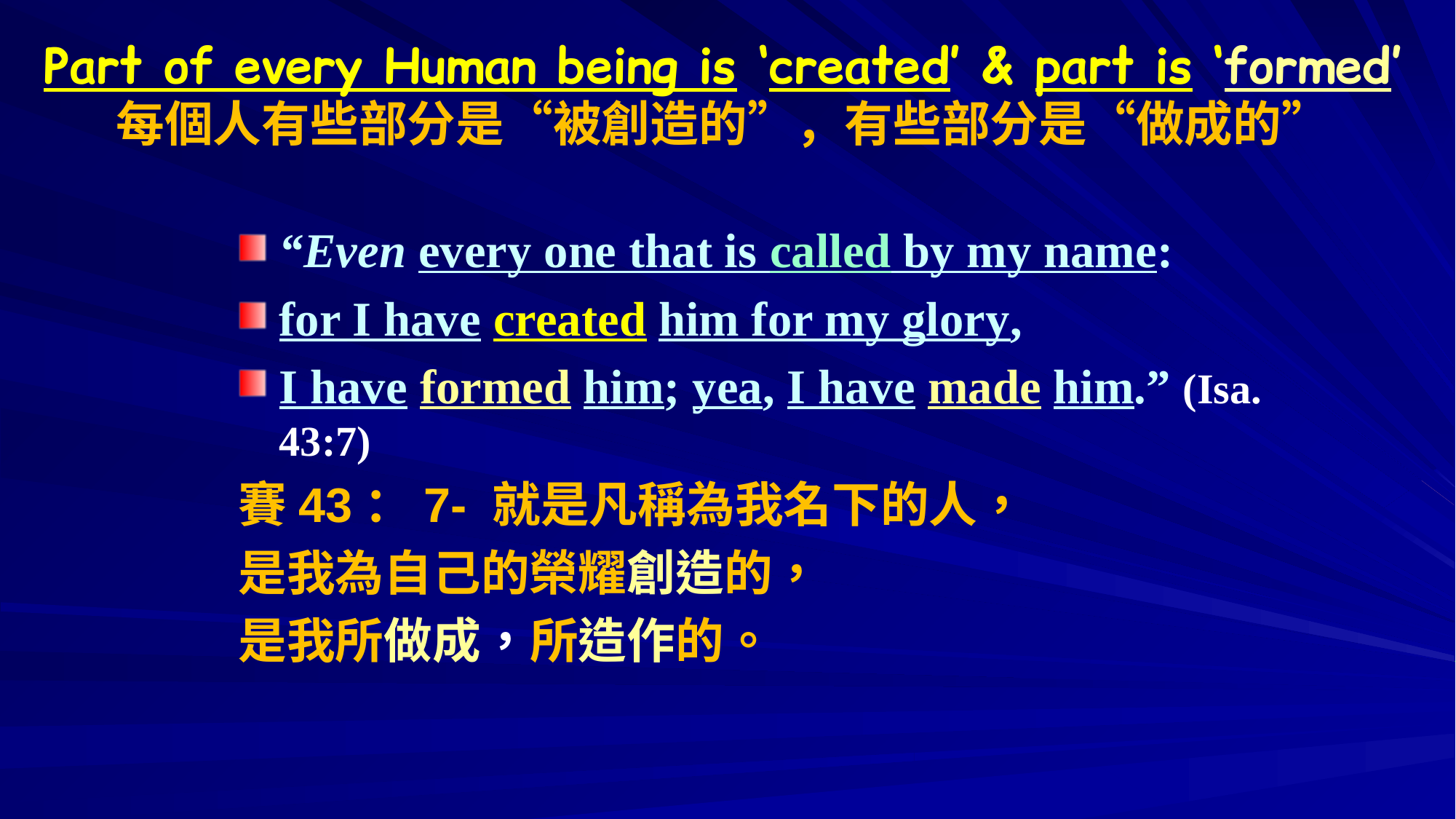

# Part of every Human being is ‘created’ & part is ‘formed’ 每個人有些部分是“被創造的”，有些部分是“做成的”
“Even every one that is called by my name:
for I have created him for my glory,
I have formed him; yea, I have made him.” (Isa. 43:7)
賽43：7- 就是凡稱為我名下的人，
是我為自己的榮耀創造的，
是我所做成，所造作的。